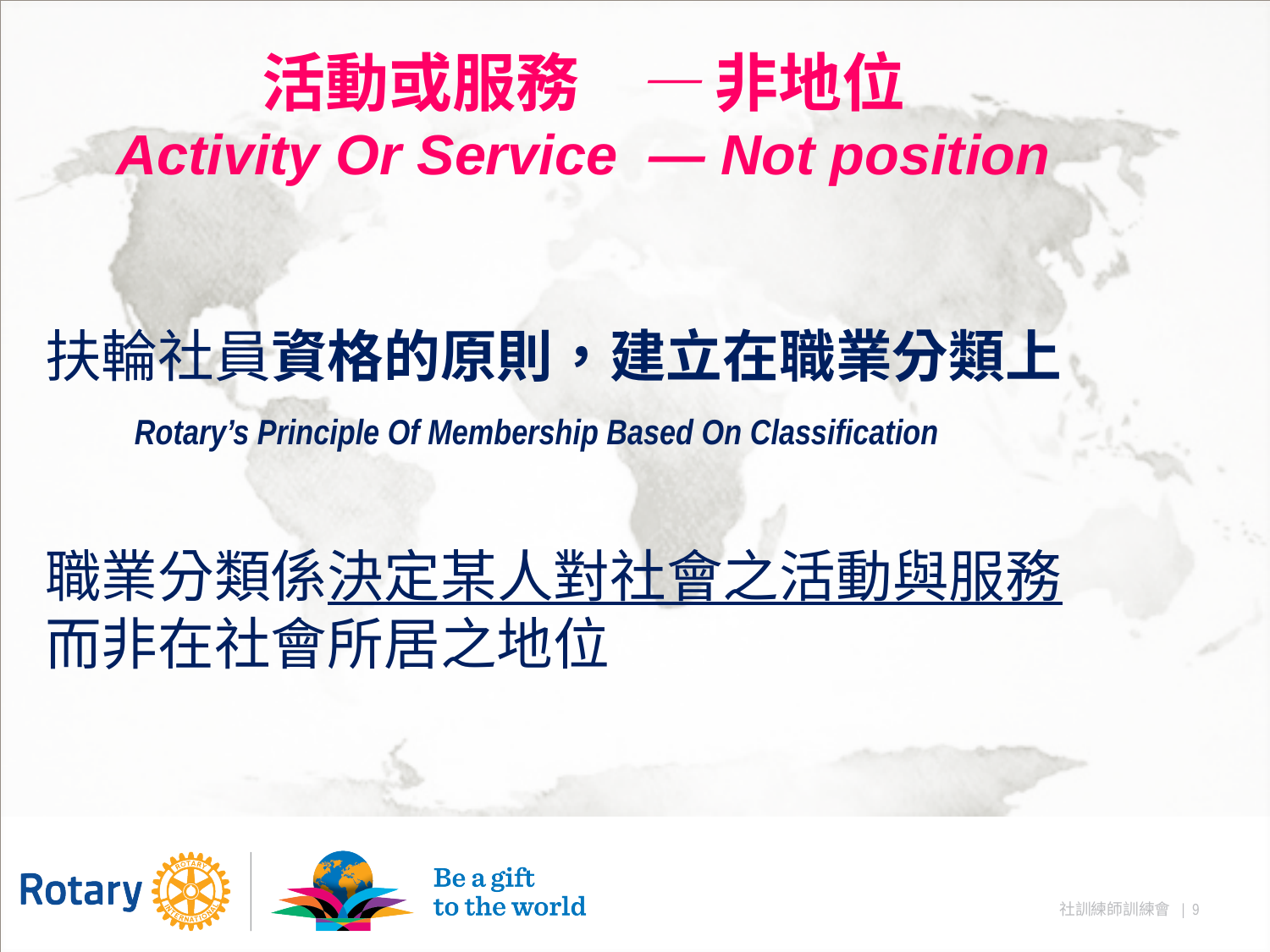

活動或服務    — 非地位
Activity Or Service  — Not position
# 扶輪社員資格的原則，建立在職業分類上 Rotary’s Principle Of Membership Based On Classification 職業分類係決定某人對社會之活動與服務 而非在社會所居之地位